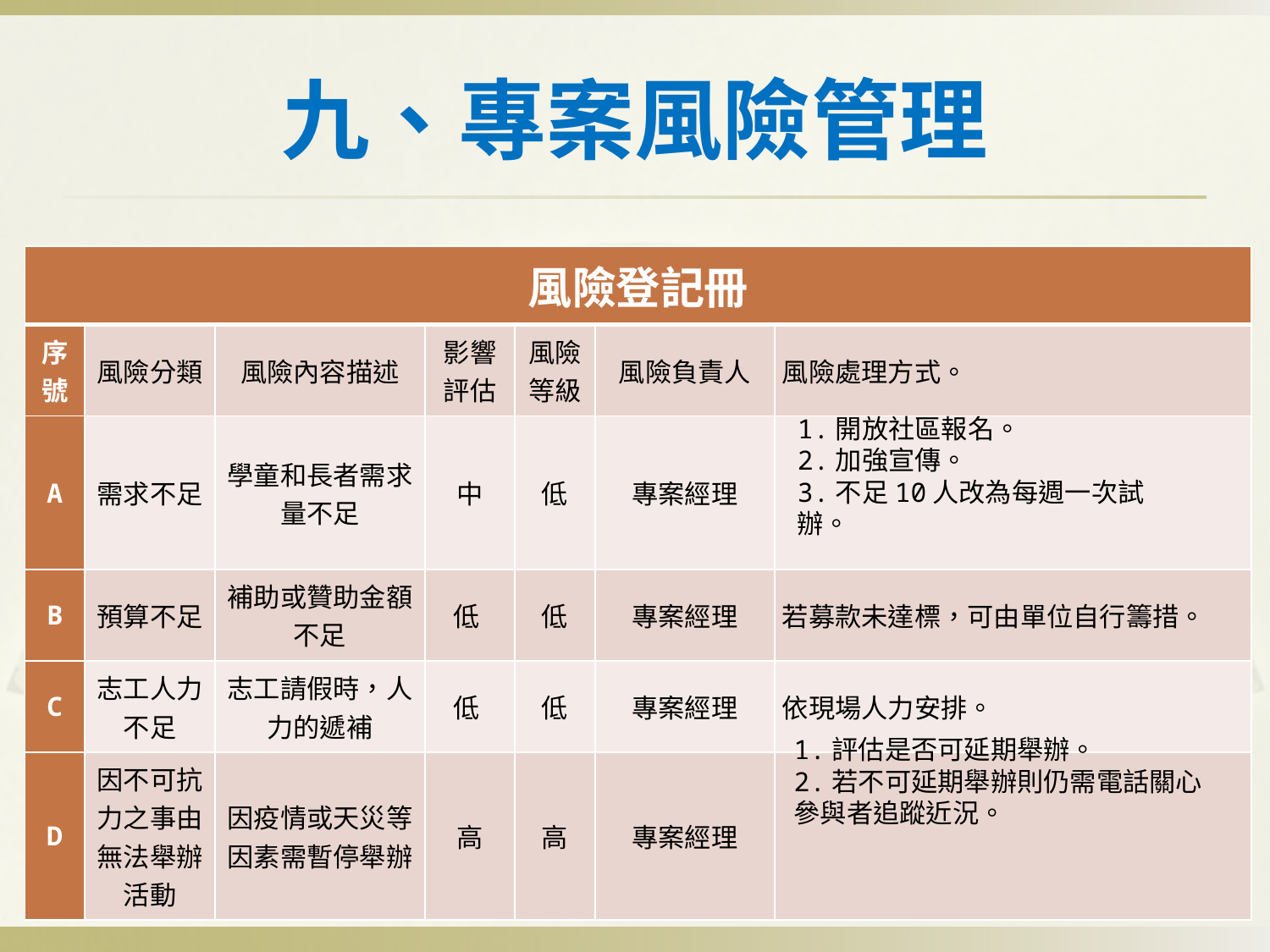

# 九、專案風險管理
| 風險登記冊 |  |  |  |  |  |  |
| --- | --- | --- | --- | --- | --- | --- |
| 序號 | 風險分類 | 風險內容描述 | 影響評估 | 風險等級 | 風險負責人 | 風險處理方式。 |
| A | 需求不足 | 學童和長者需求量不足 | 中 | 低 | 專案經理 |  |
| B | 預算不足 | 補助或贊助金額不足 | 低 | 低 | 專案經理 | 若募款未達標，可由單位自行籌措。 |
| C | 志工人力不足 | 志工請假時，人力的遞補 | 低 | 低 | 專案經理 | 依現場人力安排。 |
| D | 因不可抗力之事由無法舉辦活動 | 因疫情或天災等因素需暫停舉辦 | 高 | 高 | 專案經理 |  |
1.開放社區報名。
2.加強宣傳。
3.不足10人改為每週一次試辦。
1.評估是否可延期舉辦。
2.若不可延期舉辦則仍需電話關心參與者追蹤近況。